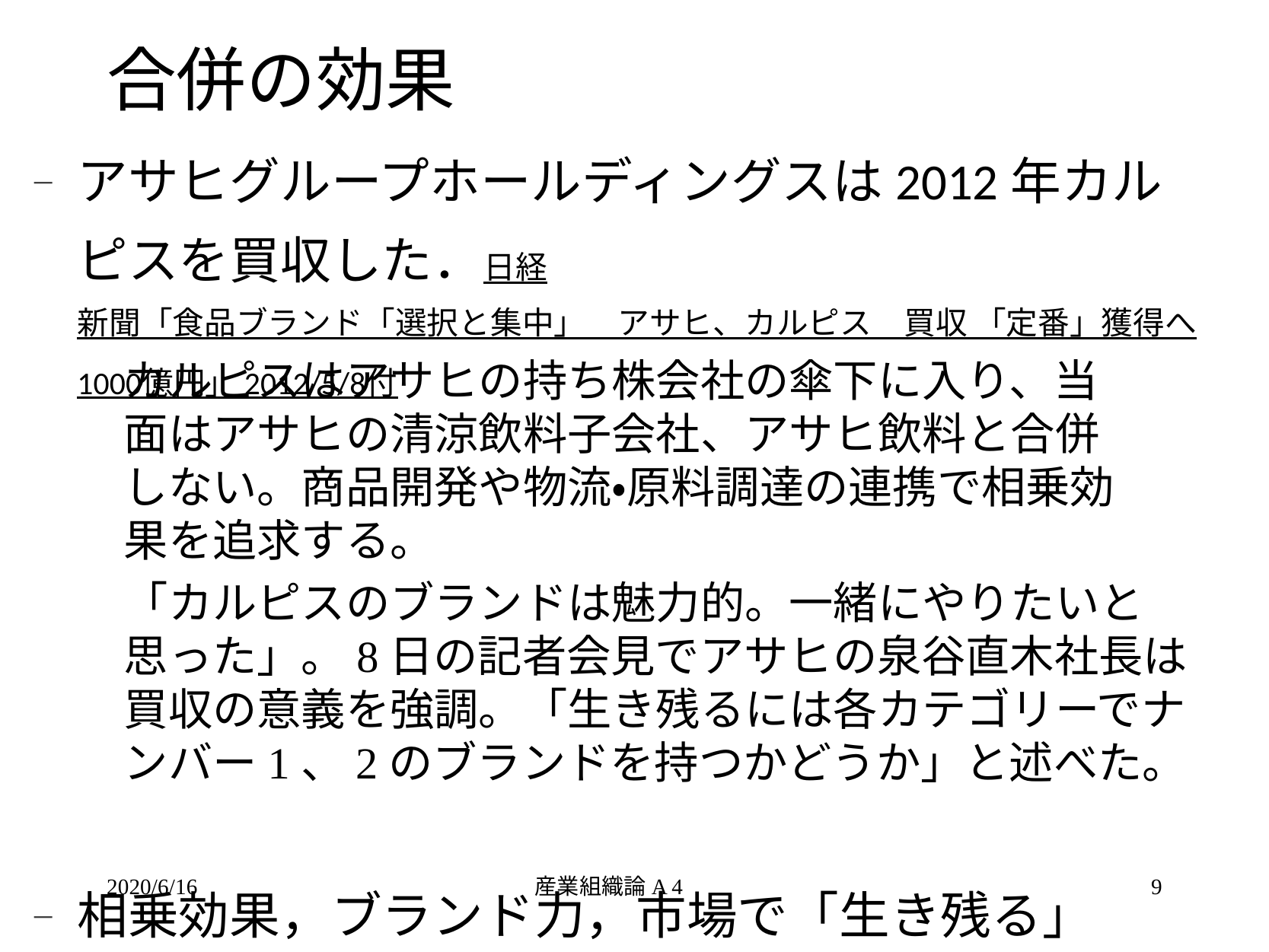

# 合併の効果
アサヒグループホールディングスは2012年カルピスを買収した．日経新聞「食品ブランド「選択と集中」　アサヒ、カルピス　買収 「定番」獲得へ1000億円」 2012/5/8付

相乗効果，ブランド力，市場で「生き残る」
カルピスはアサヒの持ち株会社の傘下に入り、当面はアサヒの清涼飲料子会社、アサヒ飲料と合併しない。商品開発や物流・原料調達の連携で相乗効果を追求する。
「カルピスのブランドは魅力的。一緒にやりたいと思った」。8日の記者会見でアサヒの泉谷直木社長は買収の意義を強調。「生き残るには各カテゴリーでナンバー1、2のブランドを持つかどうか」と述べた。
2020/6/16
産業組織論A 4
9